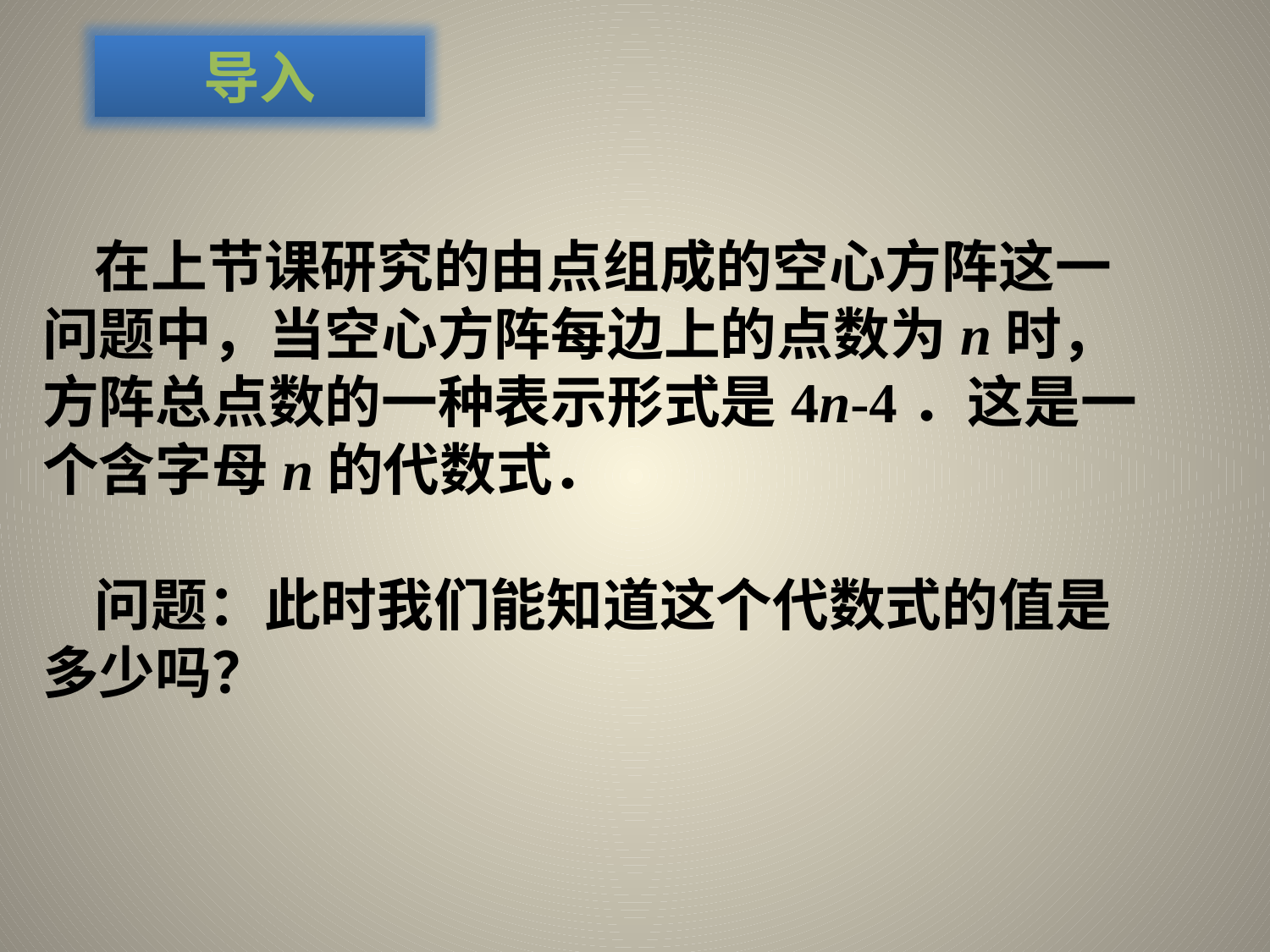

导入
   在上节课研究的由点组成的空心方阵这一问题中，当空心方阵每边上的点数为n时，方阵总点数的一种表示形式是4n-4．这是一个含字母n的代数式．

   问题：此时我们能知道这个代数式的值是多少吗？